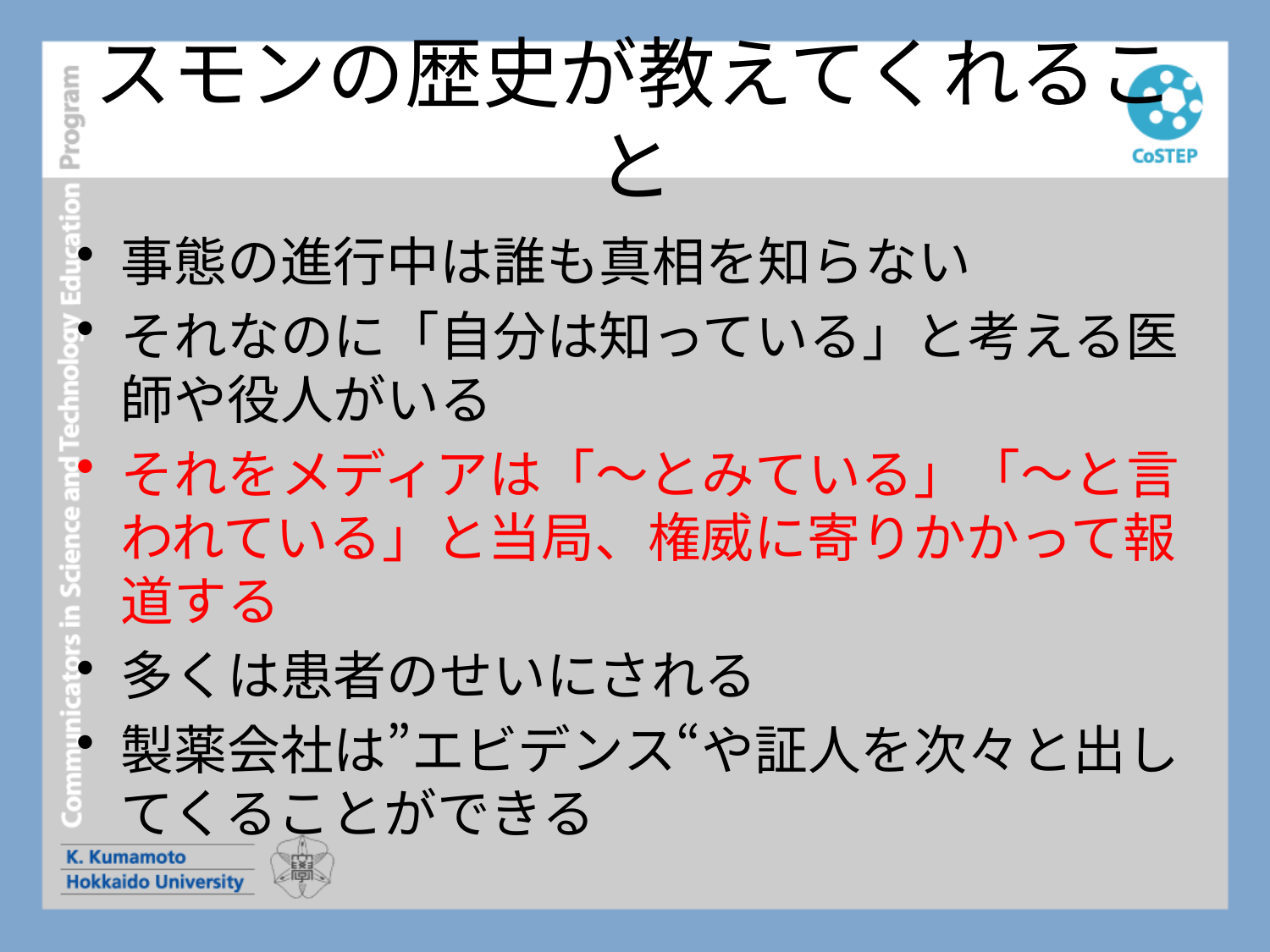

# スモンの歴史が教えてくれること
事態の進行中は誰も真相を知らない
それなのに「自分は知っている」と考える医師や役人がいる
それをメディアは「～とみている」「～と言われている」と当局、権威に寄りかかって報道する
多くは患者のせいにされる
製薬会社は”エビデンス“や証人を次々と出してくることができる